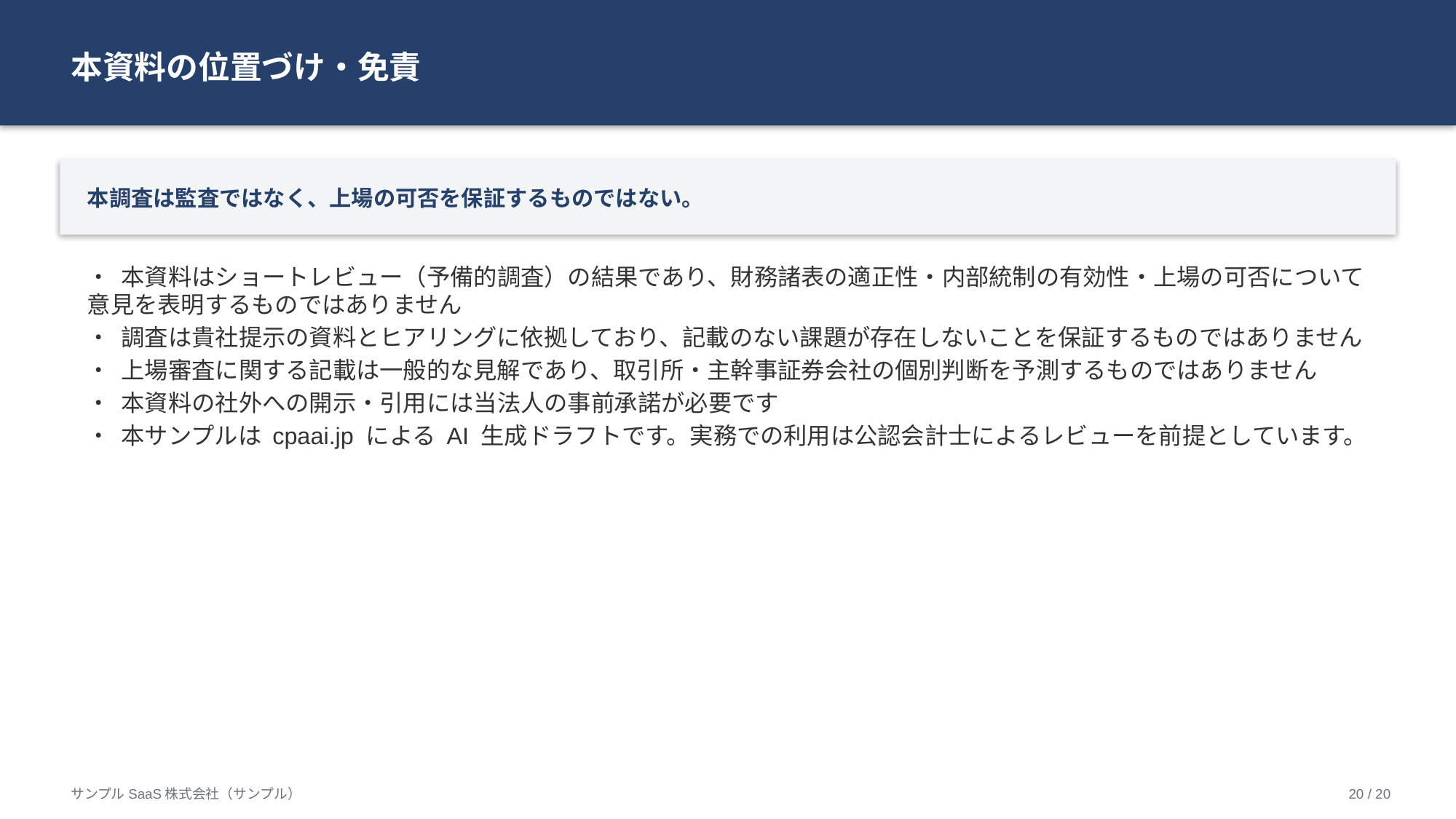

本資料の位置づけ・免責

本調査は監査ではなく、上場の可否を保証するものではない。
• 本資料はショートレビュー（予備的調査）の結果であり、財務諸表の適正性・内部統制の有効性・上場の可否について意見を表明するものではありません
• 調査は貴社提示の資料とヒアリングに依拠しており、記載のない課題が存在しないことを保証するものではありません
• 上場審査に関する記載は一般的な見解であり、取引所・主幹事証券会社の個別判断を予測するものではありません
• 本資料の社外への開示・引用には当法人の事前承諾が必要です
• 本サンプルは cpaai.jp による AI 生成ドラフトです。実務での利用は公認会計士によるレビューを前提としています。
サンプルSaaS株式会社（サンプル）
20 / 20